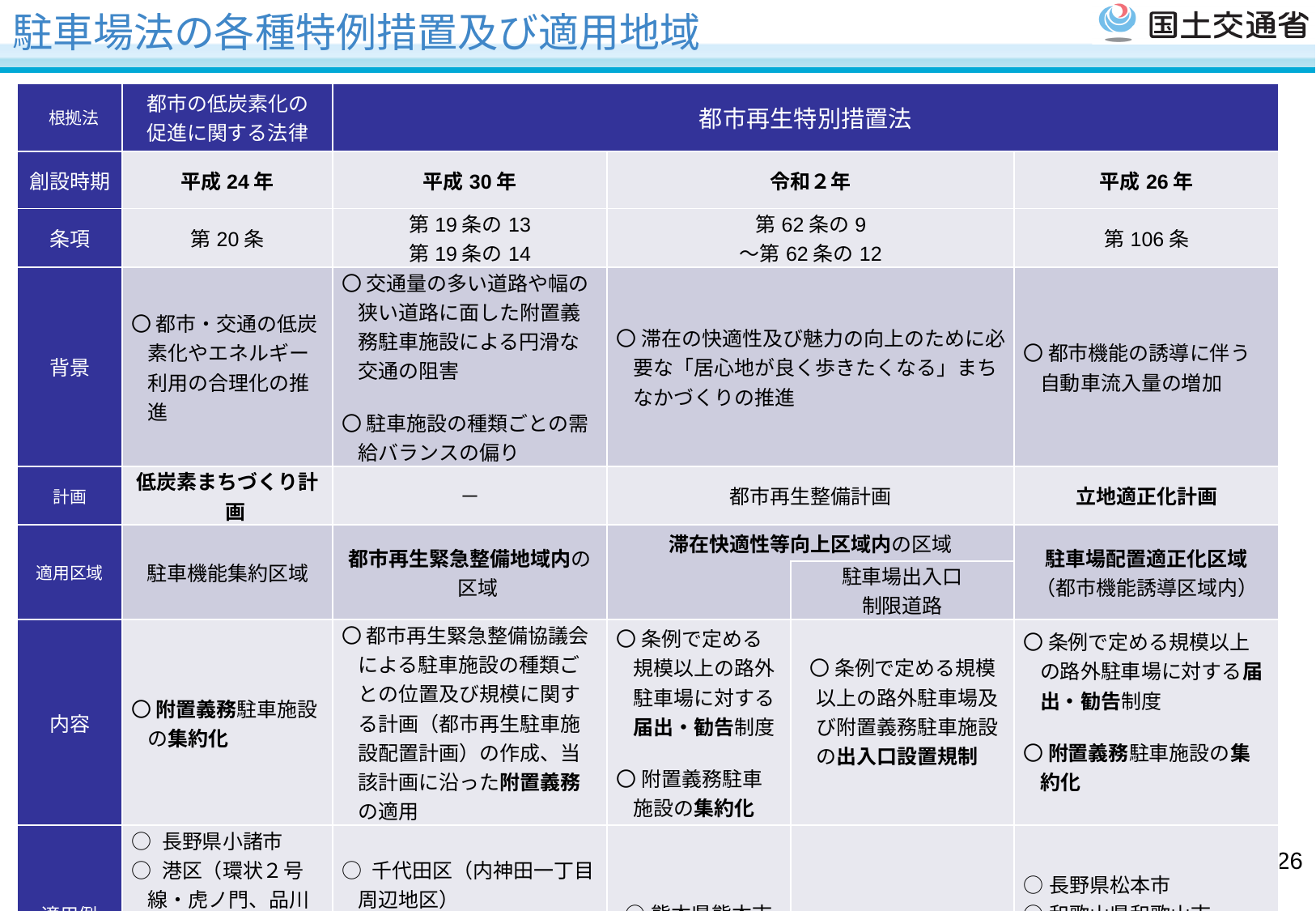

# 駐車場法の各種特例措置及び適用地域
| 根拠法 | 都市の低炭素化の 促進に関する法律 | 都市再生特別措置法 |  |  |  |
| --- | --- | --- | --- | --- | --- |
| 創設時期 | 平成24年 | 平成30年 | 令和２年 |  | 平成26年 |
| 条項 | 第20条 | 第19条の13 第19条の14 | 第62条の9 ～第62条の12 |  | 第106条 |
| 背景 | 〇 都市・交通の低炭素化やエネルギー利用の合理化の推進 | 〇 交通量の多い道路や幅の狭い道路に面した附置義務駐車施設による円滑な交通の阻害 〇 駐車施設の種類ごとの需給バランスの偏り | 〇 滞在の快適性及び魅力の向上のために必要な「居心地が良く歩きたくなる」まちなかづくりの推進 |  | 〇 都市機能の誘導に伴う自動車流入量の増加 |
| 計画 | 低炭素まちづくり計画 | － | 都市再生整備計画 |  | 立地適正化計画 |
| 適用区域 | 駐車機能集約区域 | 都市再生緊急整備地域内の区域 | 滞在快適性等向上区域内の区域 |  | 駐車場配置適正化区域 （都市機能誘導区域内） |
|  |  |  |  | 駐車場出入口 制限道路 |  |
| 内容 | 〇 附置義務駐車施設の集約化 | 〇 都市再生緊急整備協議会による駐車施設の種類ごとの位置及び規模に関する計画（都市再生駐車施設配置計画）の作成、当該計画に沿った附置義務の適用 | 〇 条例で定める規模以上の路外駐車場に対する届出・勧告制度 〇 附置義務駐車施設の集約化 | 〇 条例で定める規模以上の路外駐車場及び附置義務駐車施設の出入口設置規制 | 〇 条例で定める規模以上の路外駐車場に対する届出・勧告制度 〇 附置義務駐車施設の集約化 |
| 適用例 | ○ 長野県小諸市 ○ 港区（環状２号線・虎ノ門、品川駅北、六本木交差点、浜松町駅周辺地区） | ○ 千代田区（内神田一丁目 周辺地区） ○　埼玉県さいたま市（大宮駅周辺地域） | ○熊本県熊本市 | － | ○長野県松本市 ○和歌山県和歌山市 ○山形県山形市 |
26